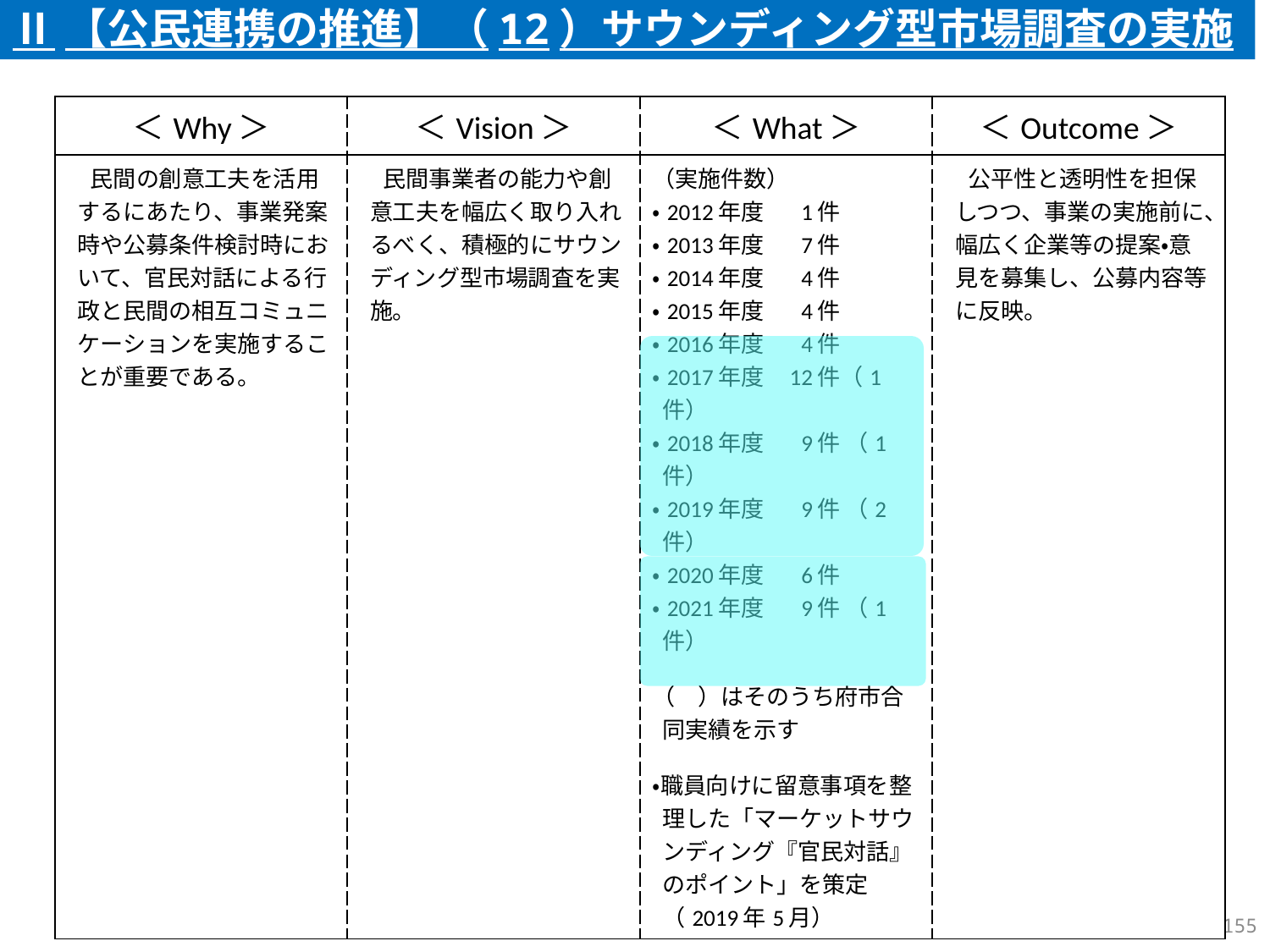

Ⅱ【公民連携の推進】（12）サウンディング型市場調査の実施
| ＜Why＞ | ＜Vision＞ | ＜What＞ | ＜Outcome＞ |
| --- | --- | --- | --- |
| 民間の創意工夫を活用するにあたり、事業発案時や公募条件検討時において、官民対話による行政と民間の相互コミュニケーションを実施することが重要である。 | 民間事業者の能力や創意工夫を幅広く取り入れるべく、積極的にサウンディング型市場調査を実施。 | （実施件数） ・2012年度 1件 ・2013年度 7件 ・2014年度 4件 ・2015年度 4件 ・2016年度 4件 ・2017年度 12件（1件） ・2018年度 9件 （1件） ・2019年度 9件 （2件） ・2020年度 6件 ・2021年度 9件 （1件） （　）はそのうち府市合同実績を示す ・職員向けに留意事項を整理した「マーケットサウンディング『官民対話』のポイント」を策定（2019年5月） | 公平性と透明性を担保しつつ、事業の実施前に、幅広く企業等の提案・意見を募集し、公募内容等に反映。 |

155